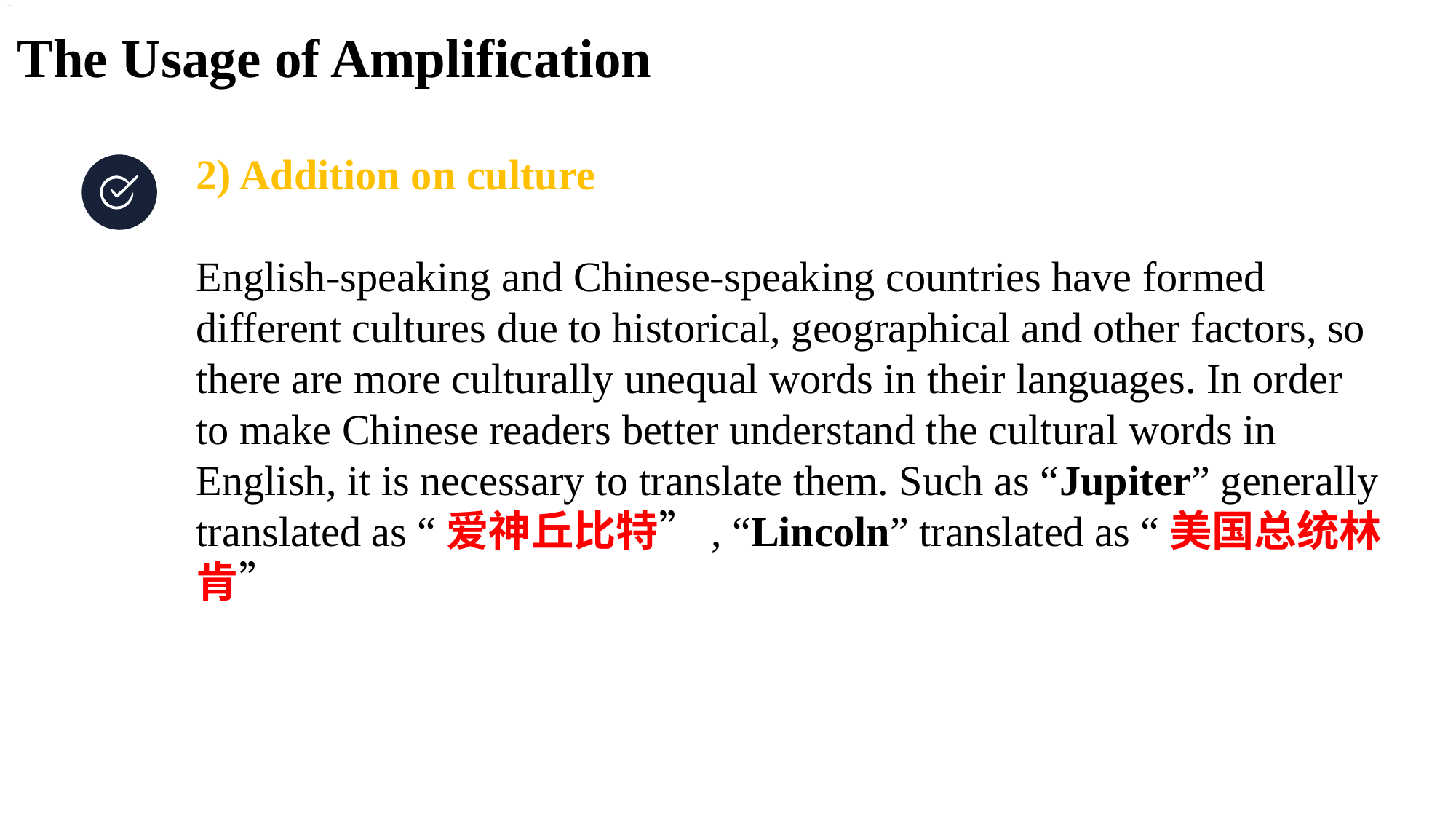

The Usage of Amplification
2) Addition on culture

English-speaking and Chinese-speaking countries have formed different cultures due to historical, geographical and other factors, so there are more culturally unequal words in their languages. In order to make Chinese readers better understand the cultural words in English, it is necessary to translate them. Such as “Jupiter” generally translated as “爱神丘比特”, “Lincoln” translated as “美国总统林肯”

单击此处添加本章节的简要内容。本模板精心设计，模板所有素材均可自由编辑替换移动。